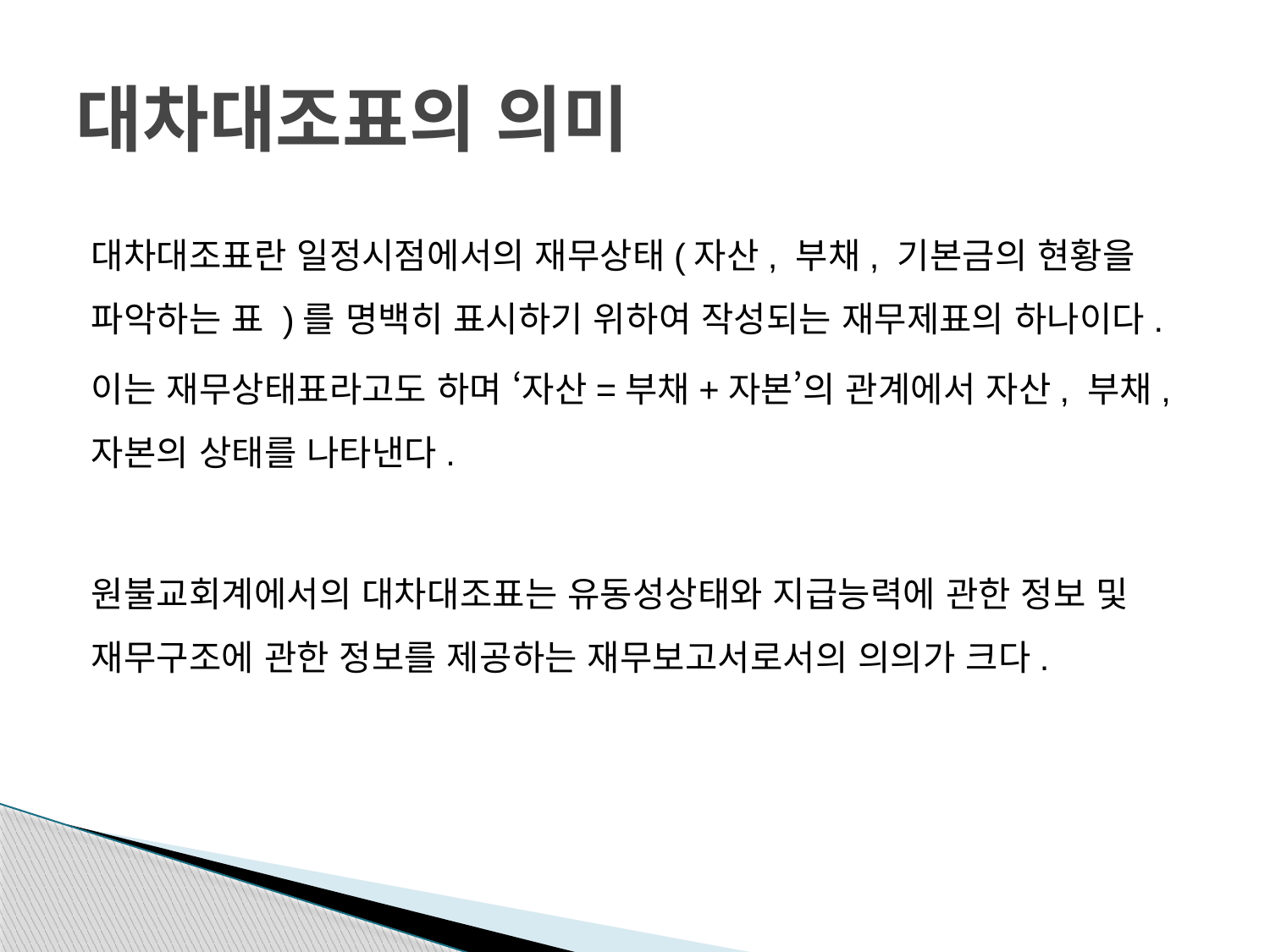

# 대차대조표의 의미
대차대조표란 일정시점에서의 재무상태(자산, 부채, 기본금의 현황을 파악하는 표 )를 명백히 표시하기 위하여 작성되는 재무제표의 하나이다.
이는 재무상태표라고도 하며 ‘자산=부채+자본’의 관계에서 자산, 부채, 자본의 상태를 나타낸다.

원불교회계에서의 대차대조표는 유동성상태와 지급능력에 관한 정보 및    재무구조에 관한 정보를 제공하는 재무보고서로서의 의의가 크다.